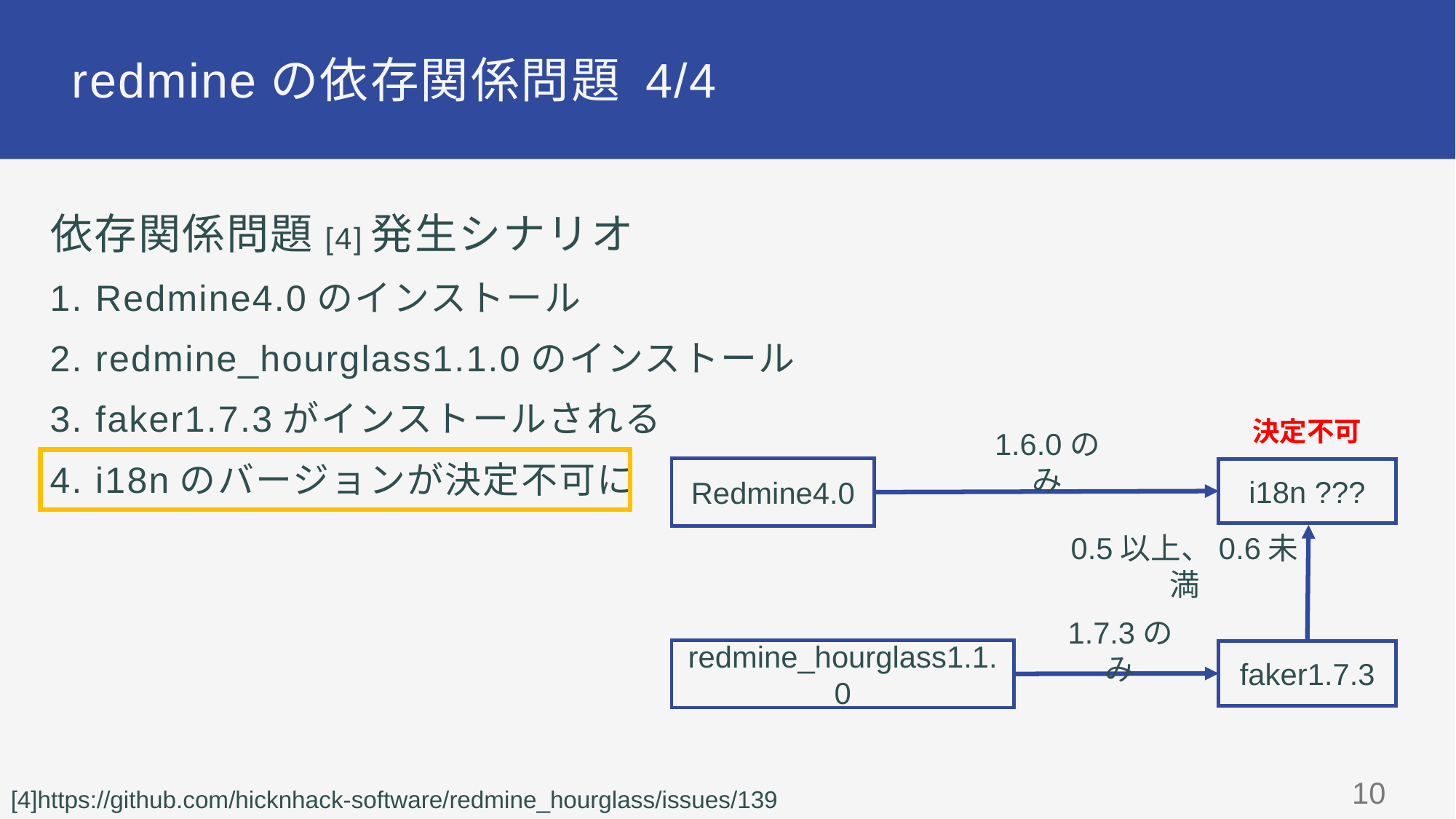

# redmineの依存関係問題 4/4
依存関係問題[4]発生シナリオ
1. Redmine4.0のインストール
2. redmine_hourglass1.1.0のインストール
3. faker1.7.3がインストールされる
4. i18nのバージョンが決定不可に

決定不可
1.6.0のみ

Redmine4.0
i18n ???
0.5以上、0.6未満
1.7.3のみ
redmine_hourglass1.1.0
faker1.7.3
10
[4]https://github.com/hicknhack-software/redmine_hourglass/issues/139